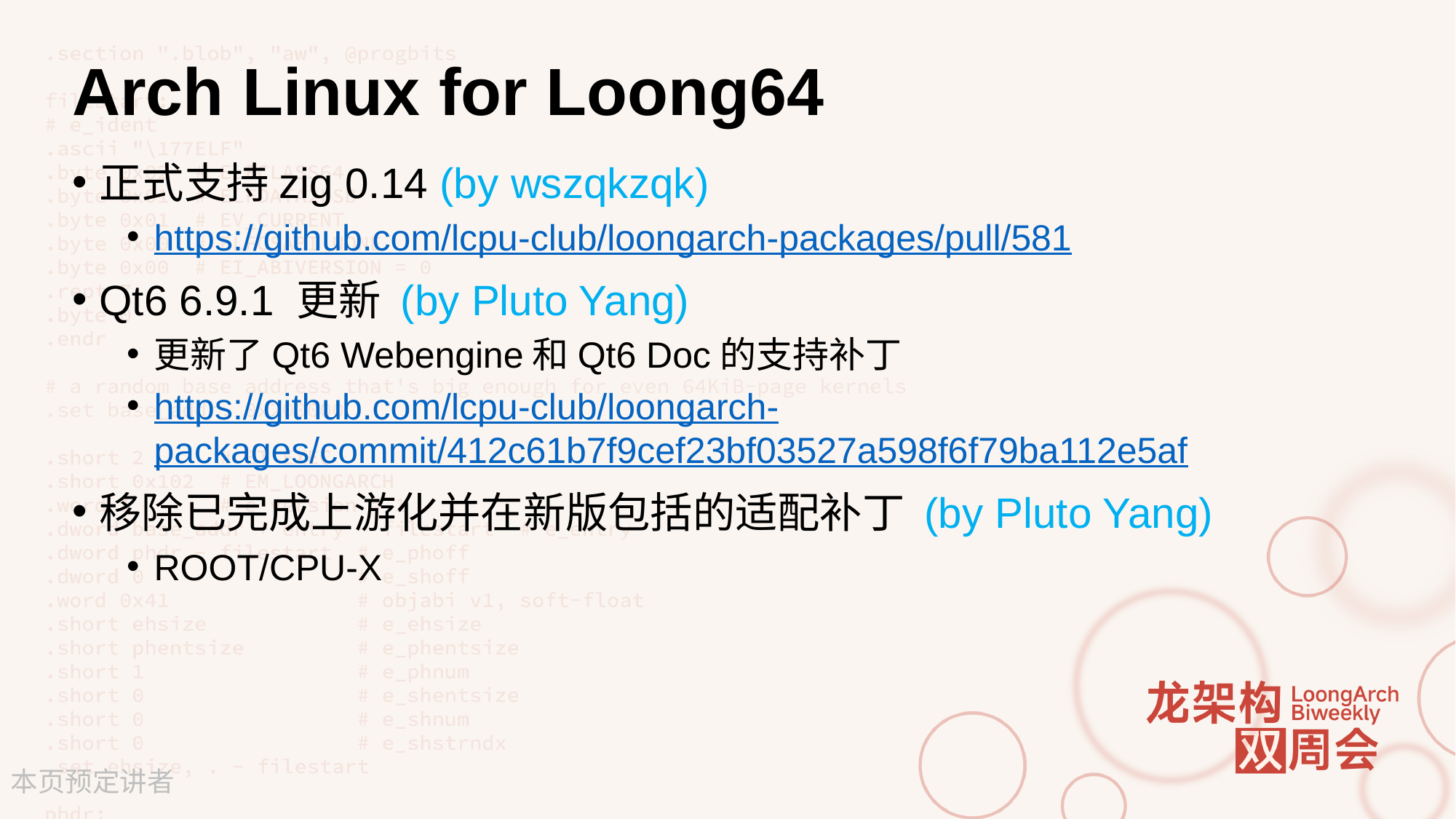

# Arch Linux for Loong64
正式支持zig 0.14 (by wszqkzqk)
https://github.com/lcpu-club/loongarch-packages/pull/581
Qt6 6.9.1 更新 (by Pluto Yang)
更新了Qt6 Webengine和Qt6 Doc的支持补丁
https://github.com/lcpu-club/loongarch-packages/commit/412c61b7f9cef23bf03527a598f6f79ba112e5af
移除已完成上游化并在新版包括的适配补丁 (by Pluto Yang)
ROOT/CPU-X